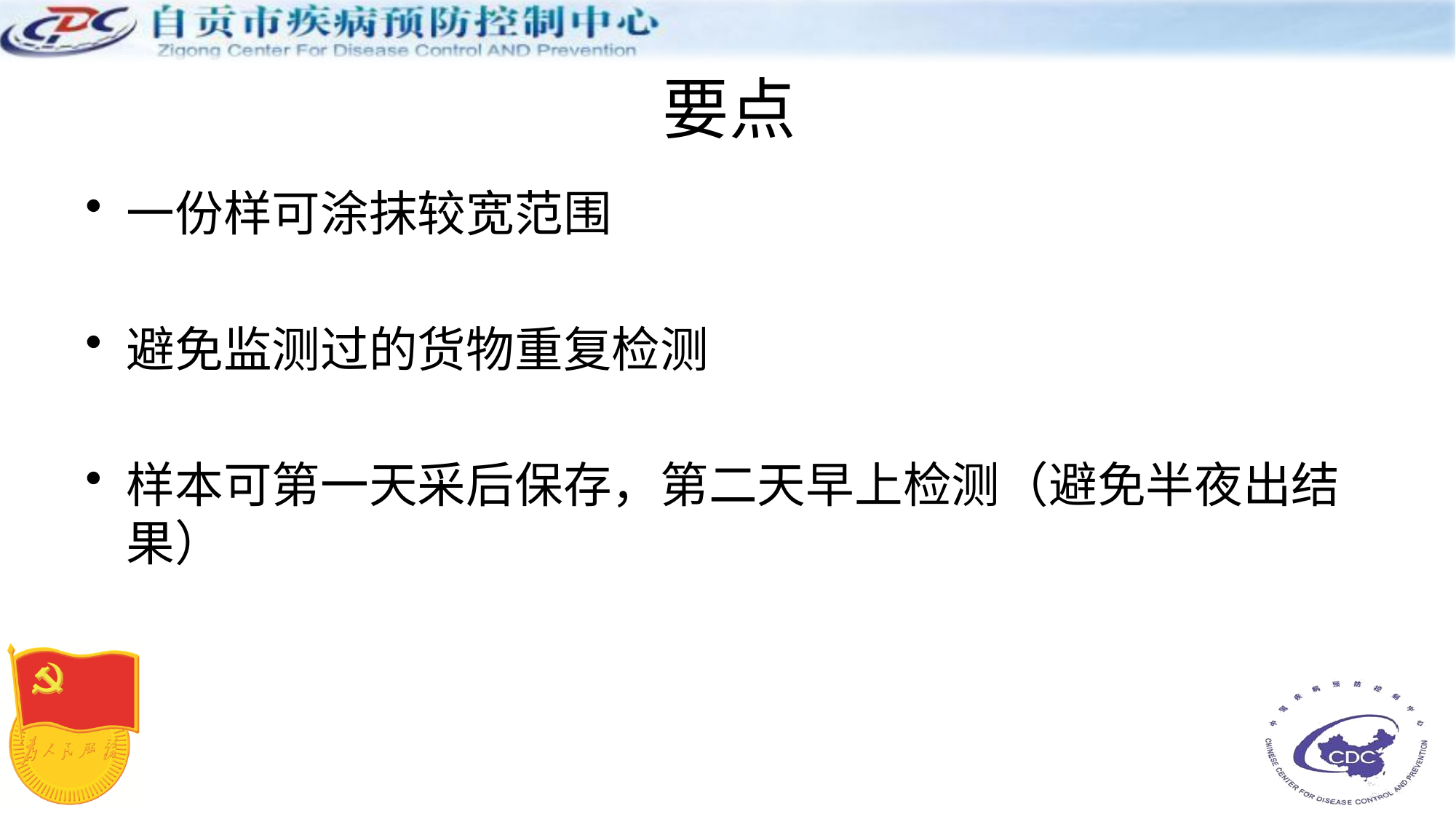

# 要点
一份样可涂抹较宽范围

避免监测过的货物重复检测

样本可第一天采后保存，第二天早上检测（避免半夜出结果）